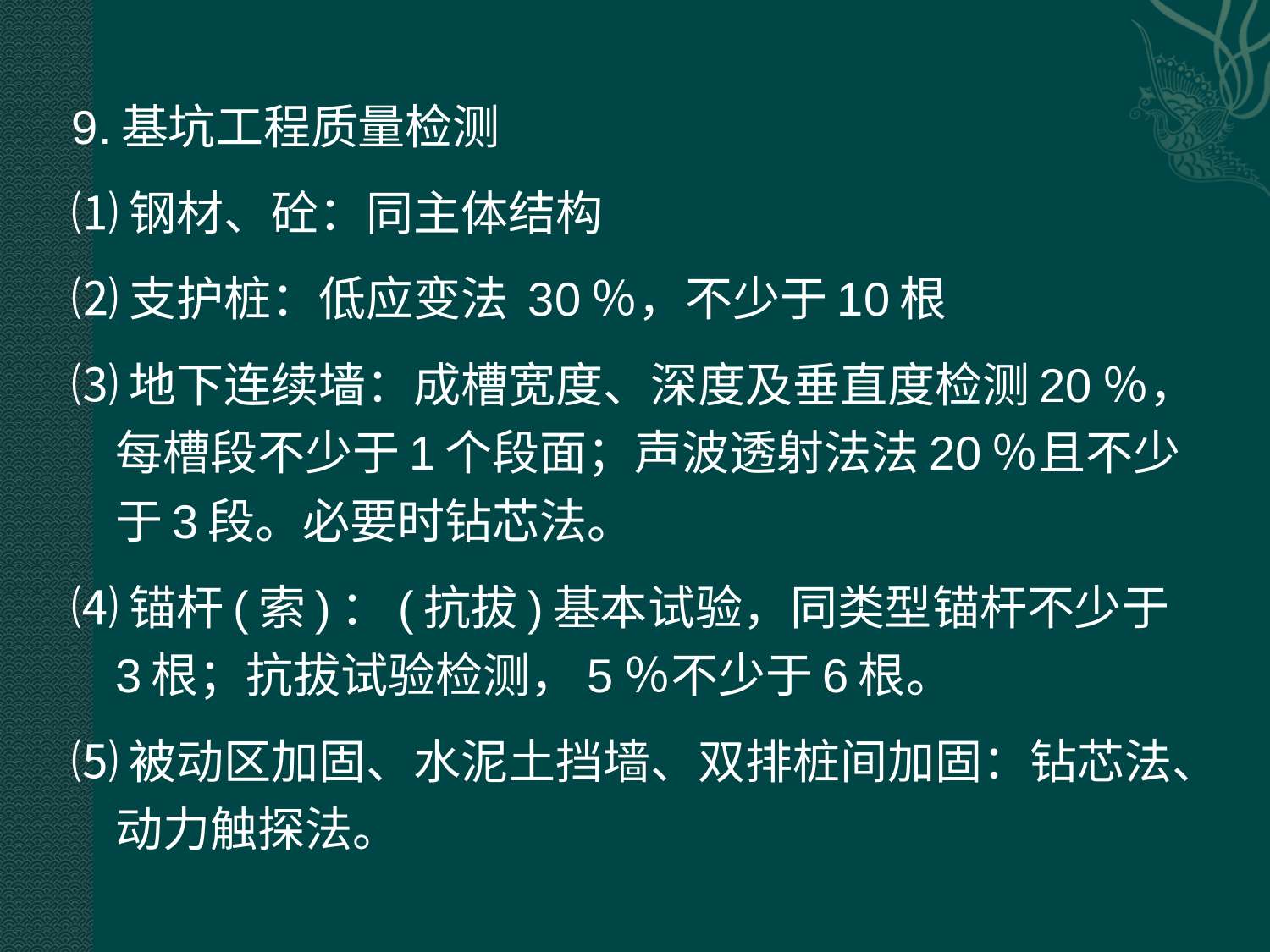

9.基坑工程质量检测
⑴钢材、砼：同主体结构
⑵支护桩：低应变法 30％，不少于10根
⑶地下连续墙：成槽宽度、深度及垂直度检测20％，每槽段不少于1个段面；声波透射法法20％且不少于3段。必要时钻芯法。
⑷锚杆(索)：(抗拔)基本试验，同类型锚杆不少于3根；抗拔试验检测，5％不少于6根。
⑸被动区加固、水泥土挡墙、双排桩间加固：钻芯法、动力触探法。